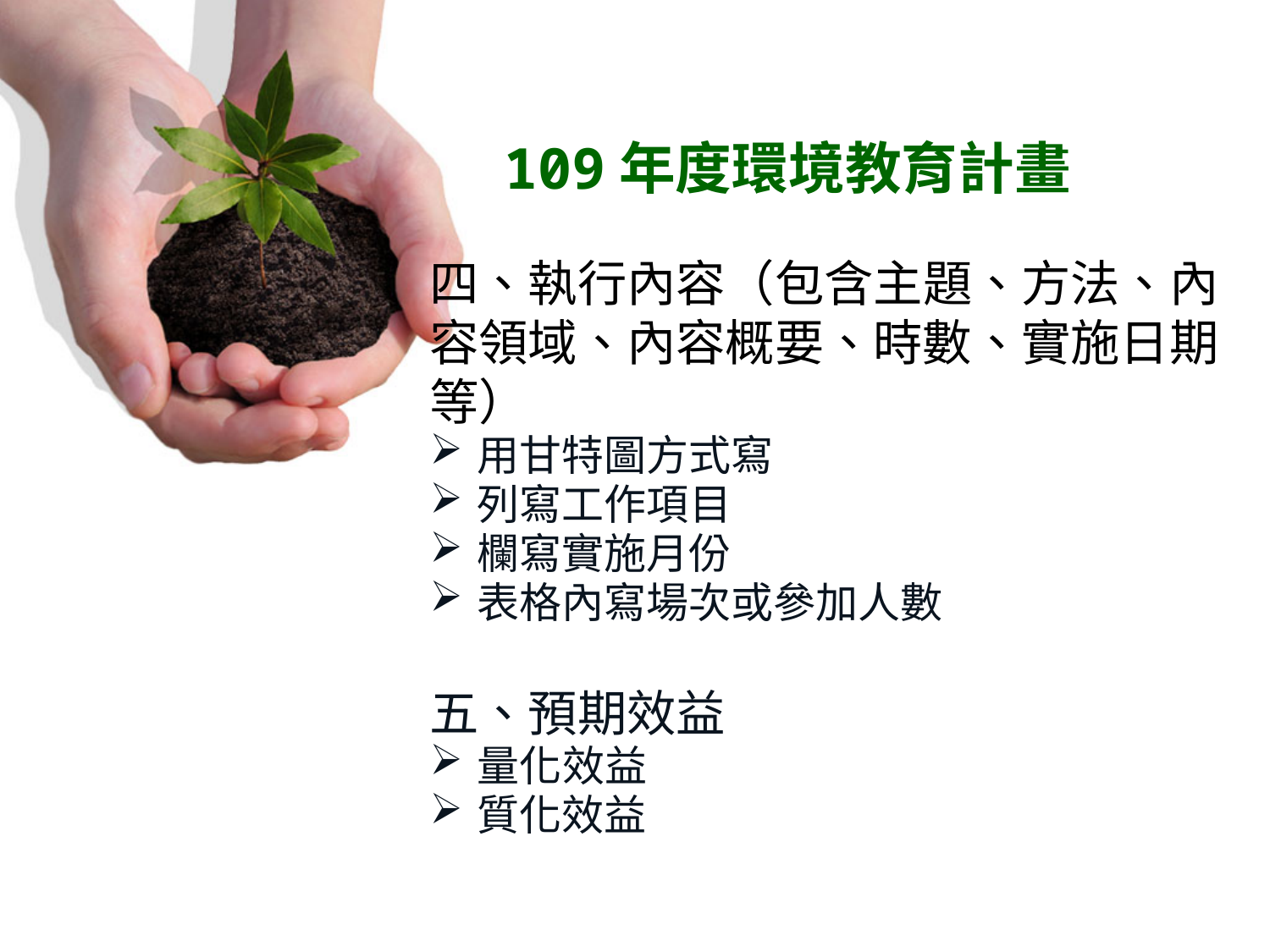

# 109年度環境教育計畫
四、執行內容（包含主題、方法、內容領域、內容概要、時數、實施日期等）
用甘特圖方式寫
列寫工作項目
欄寫實施月份
表格內寫場次或參加人數

五、預期效益
量化效益
質化效益